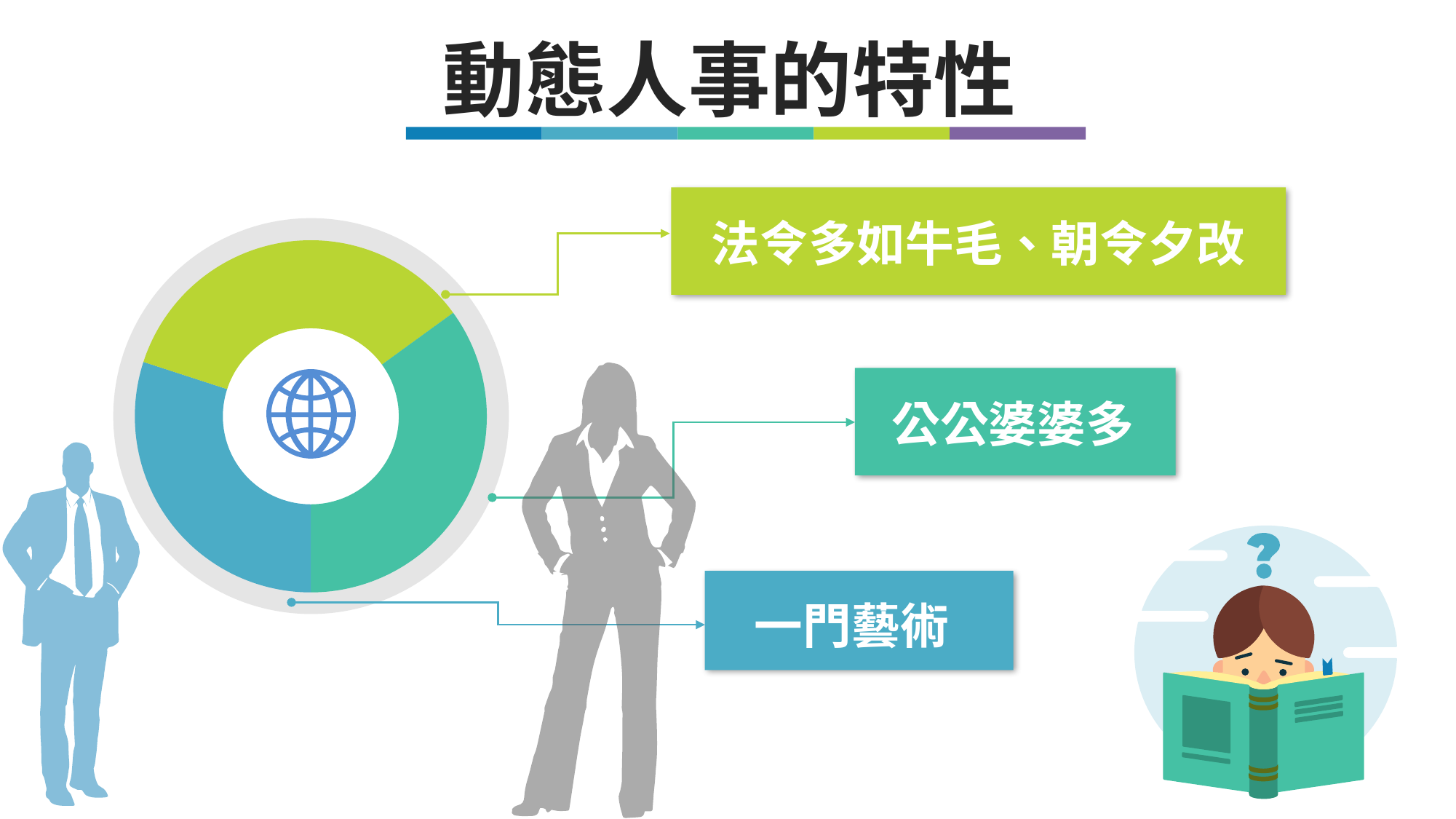

動態人事的特性

法令多如牛毛、朝令夕改

### Chart

| Category | Sales |
|---|---|
| Text 1 | 15.0 |
| Text 2 | 35.0 |
| Text 3 | 30.0 |
| Text 4 | 20.0 |

公公婆婆多

一門藝術